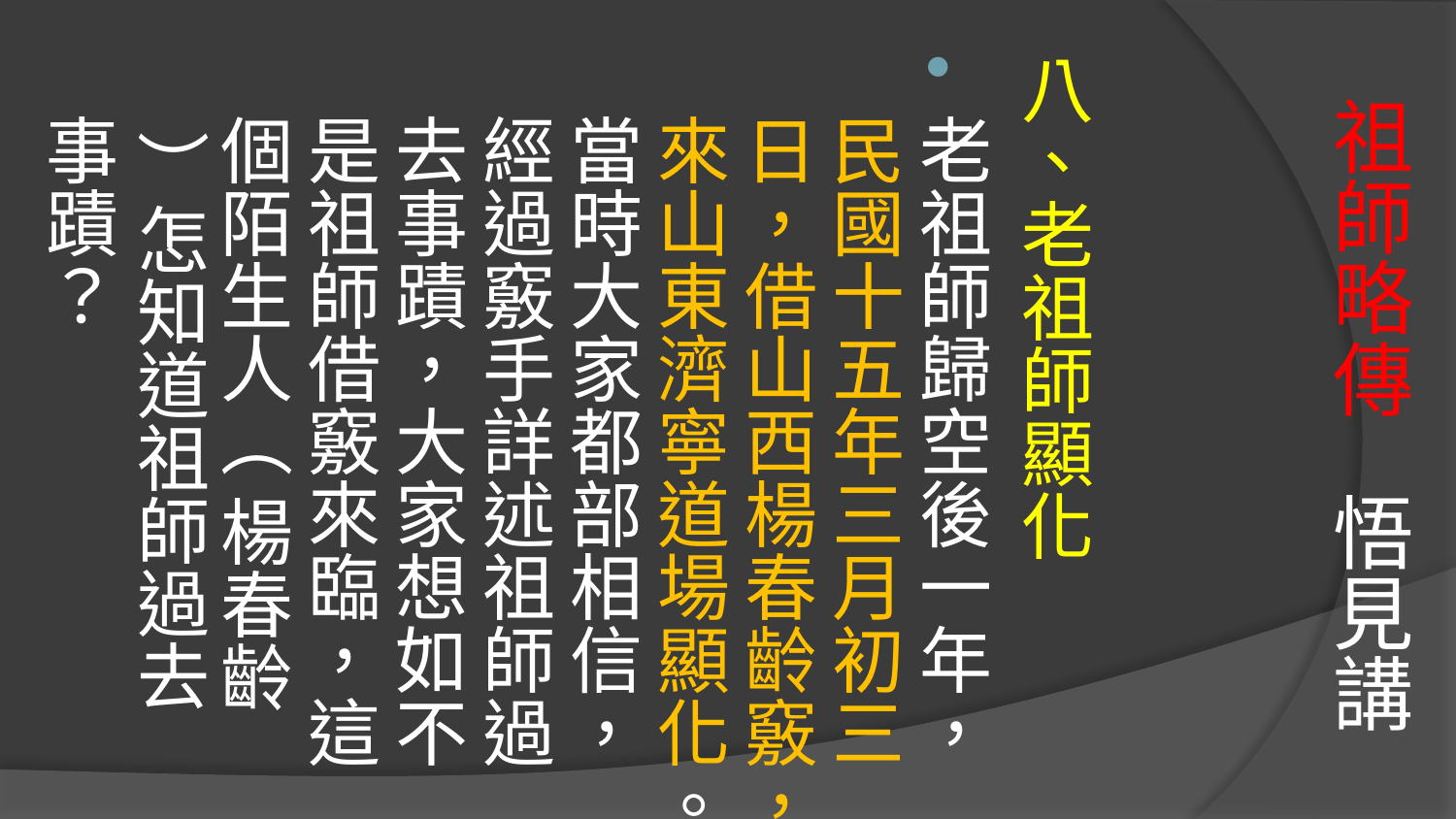

八、老祖師顯化
老祖師歸空後一年，民國十五年三月初三日，借山西楊春齡竅，來山東濟寧道場顯化。當時大家都部相信，經過竅手詳述祖師過去事蹟，大家想如不是祖師借竅來臨，這個陌生人（ 楊春齡 ）怎知道祖師過去事蹟？
# 祖師略傳    悟見講